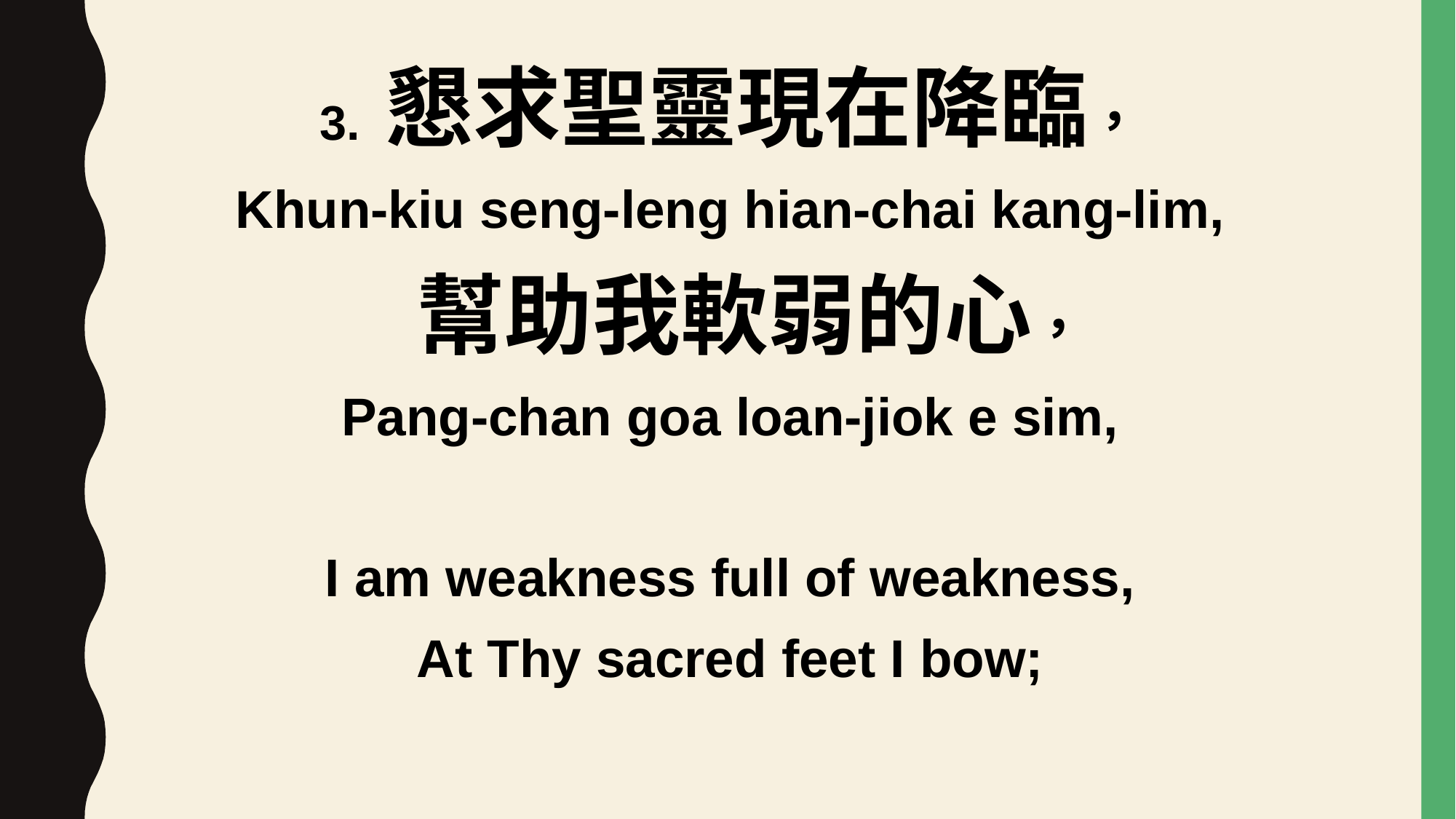

3. 懇求聖靈現在降臨，
Khun-kiu seng-leng hian-chai kang-lim,
 幫助我軟弱的心，
Pang-chan goa loan-jiok e sim,

I am weakness full of weakness,
At Thy sacred feet I bow;